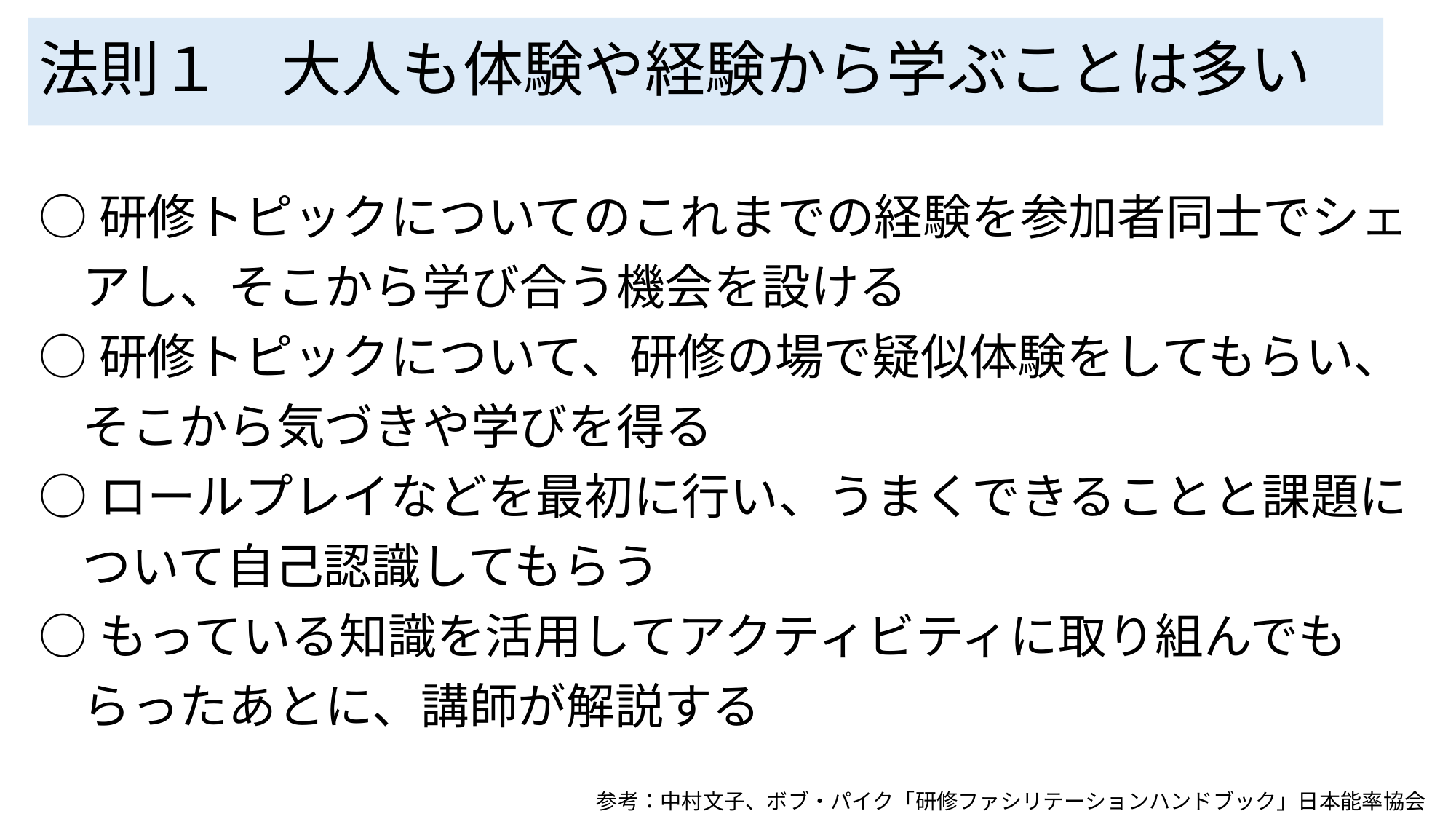

# 法則１　大人も体験や経験から学ぶことは多い
○研修トピックについてのこれまでの経験を参加者同士でシェアし、そこから学び合う機会を設ける
○研修トピックについて、研修の場で疑似体験をしてもらい、そこから気づきや学びを得る
○ロールプレイなどを最初に行い、うまくできることと課題について自己認識してもらう
○もっている知識を活用してアクティビティに取り組んでもらったあとに、講師が解説する
参考：中村文子、ボブ・パイク「研修ファシリテーションハンドブック」日本能率協会マネジメントセンター